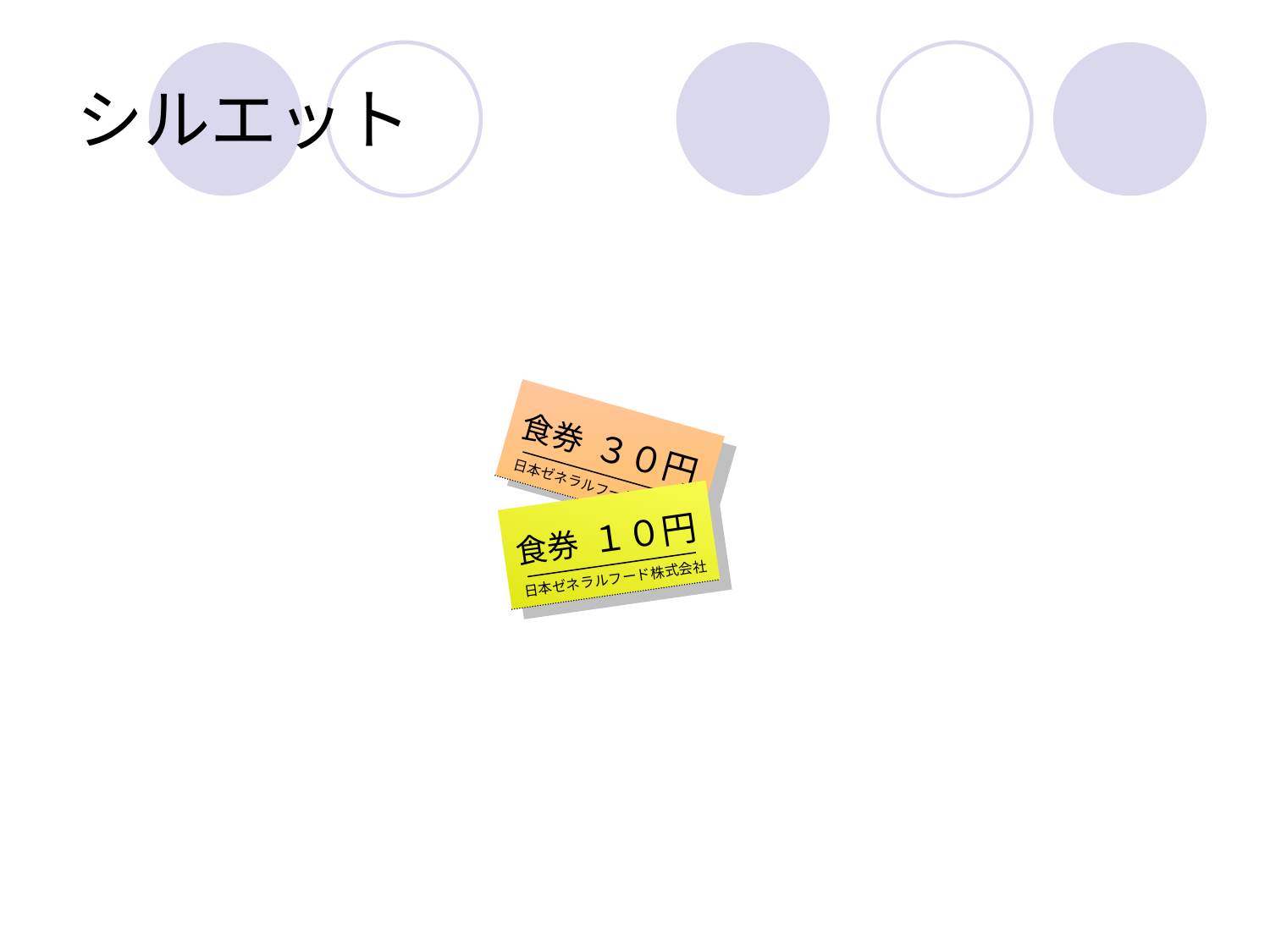

# シルエット

３０円
食券
日本ゼネラルフード株式会社

食券
１０円
日本ゼネラルフード株式会社